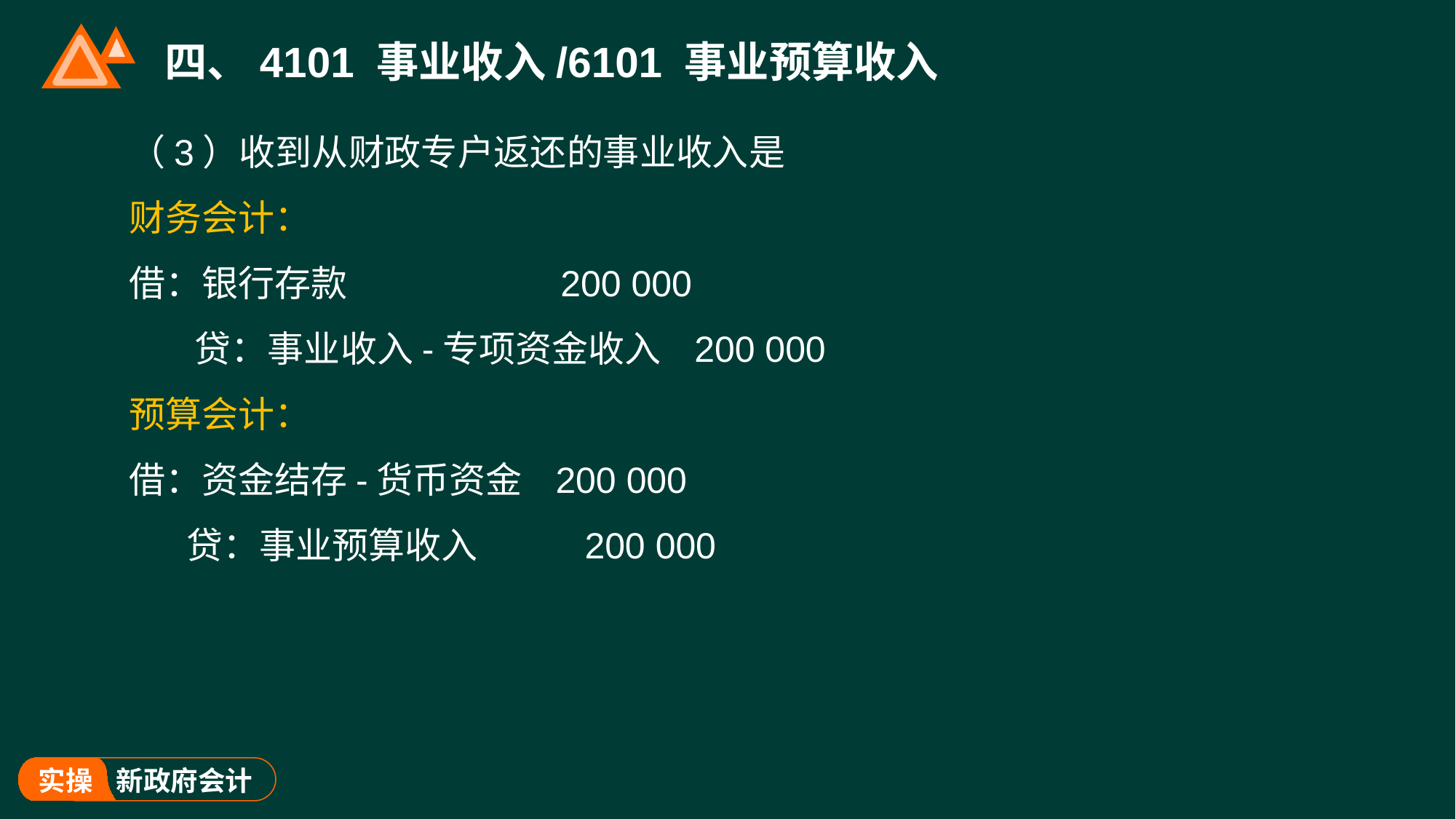

# 四、4101 事业收入/6101 事业预算收入
（3）收到从财政专户返还的事业收入是
财务会计：
借：银行存款                         200 000
       贷：事业收入-专项资金收入   200 000
预算会计：
借：资金结存-货币资金   200 000
      贷：事业预算收入            200 000